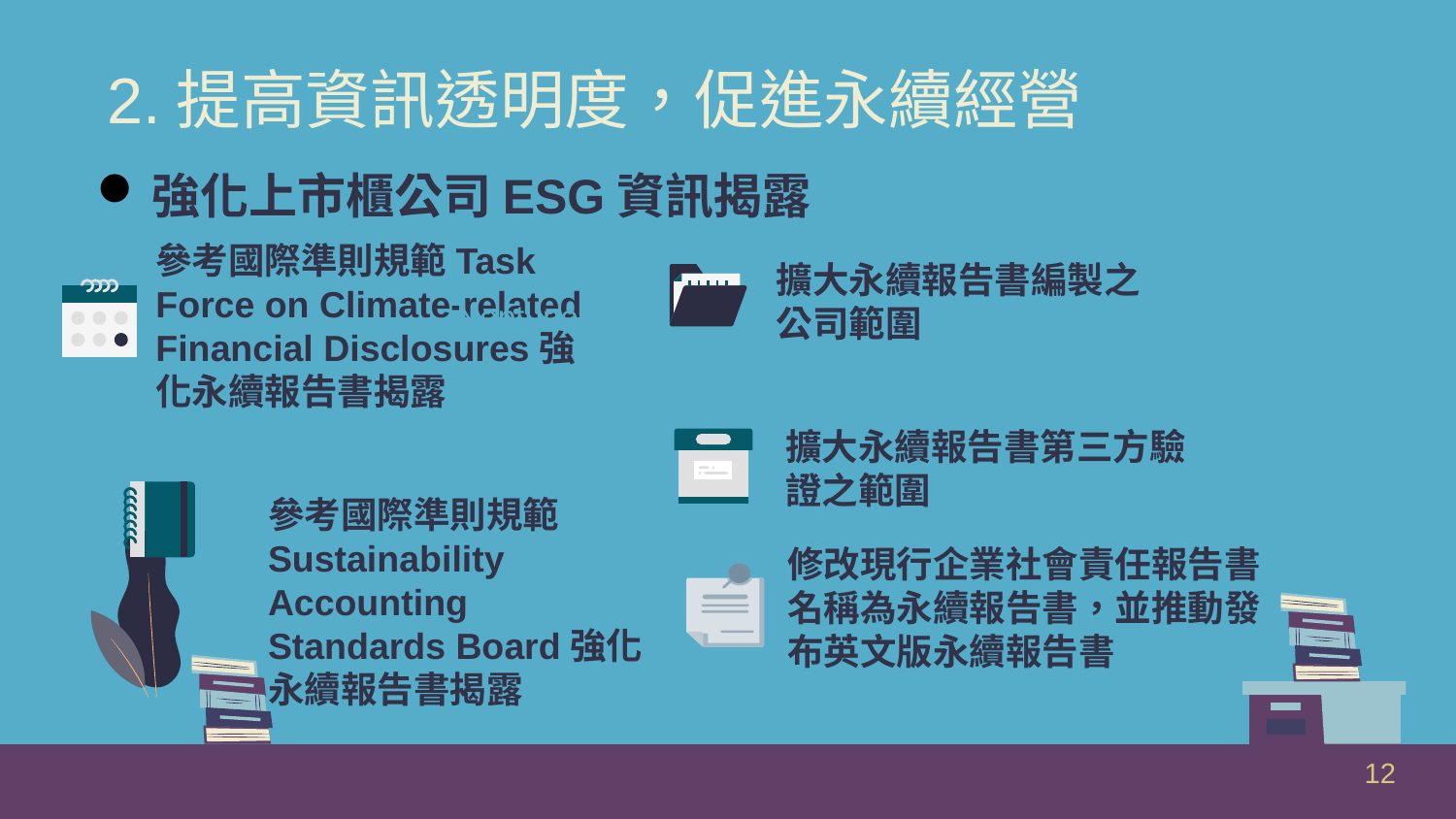

2.提高資訊透明度，促進永續經營
強化上市櫃公司ESG資訊揭露
參考國際準則規範Task Force on Climate-related Financial Disclosures強化永續報告書揭露
擴大永續報告書編製之公司範圍

Neptune
Mercury
擴大永續報告書第三方驗證之範圍

Jupiter
Saturn
參考國際準則規範Sustainability Accounting Standards Board強化永續報告書揭露

修改現行企業社會責任報告書名稱為永續報告書，並推動發布英文版永續報告書

12